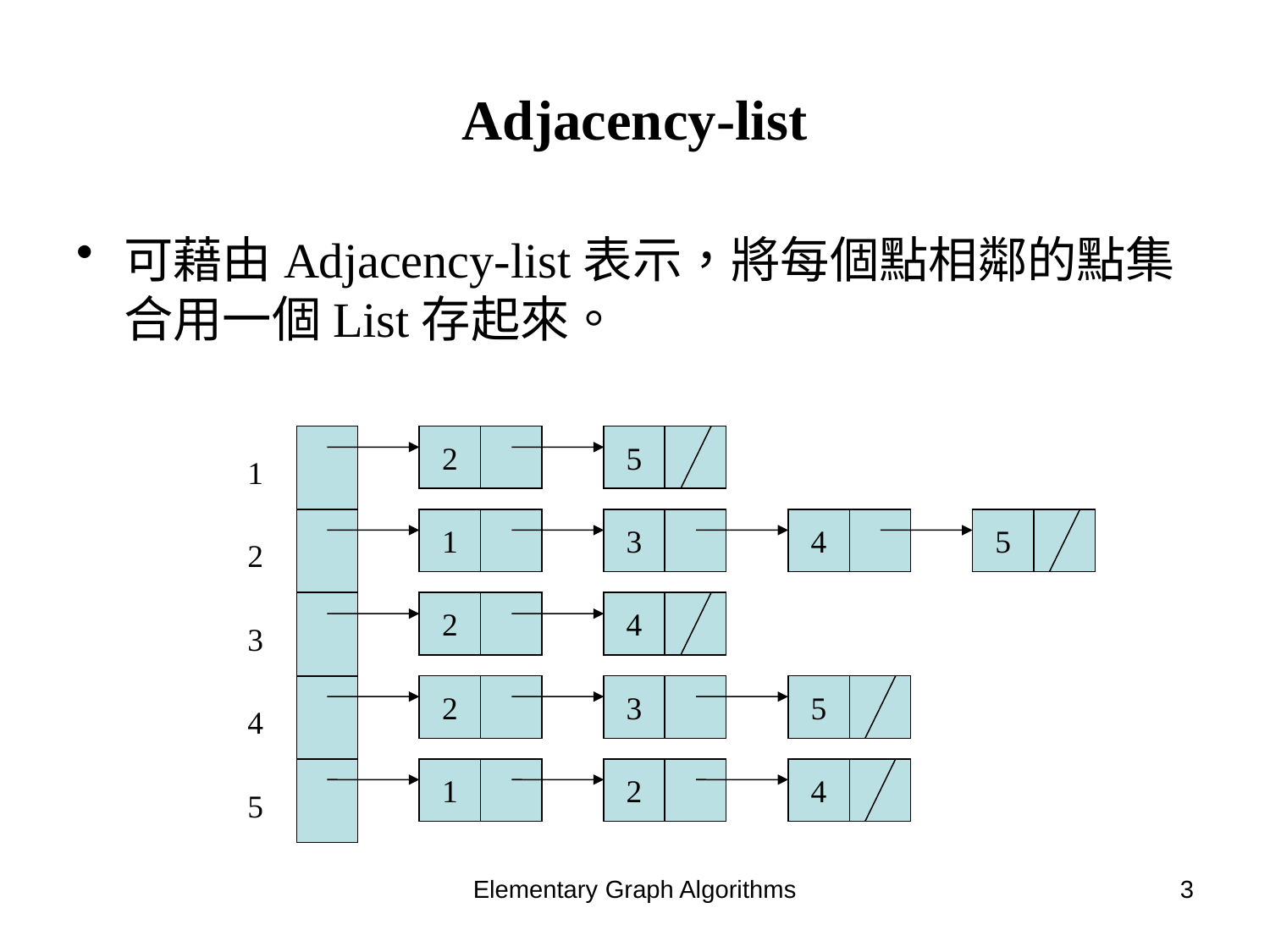

# Adjacency-list
可藉由Adjacency-list表示，將每個點相鄰的點集合用一個List存起來。

2

5

1

1

3

4

5

2

2

4

3

2

3

5

4

1

2

4

5

Elementary Graph Algorithms
3